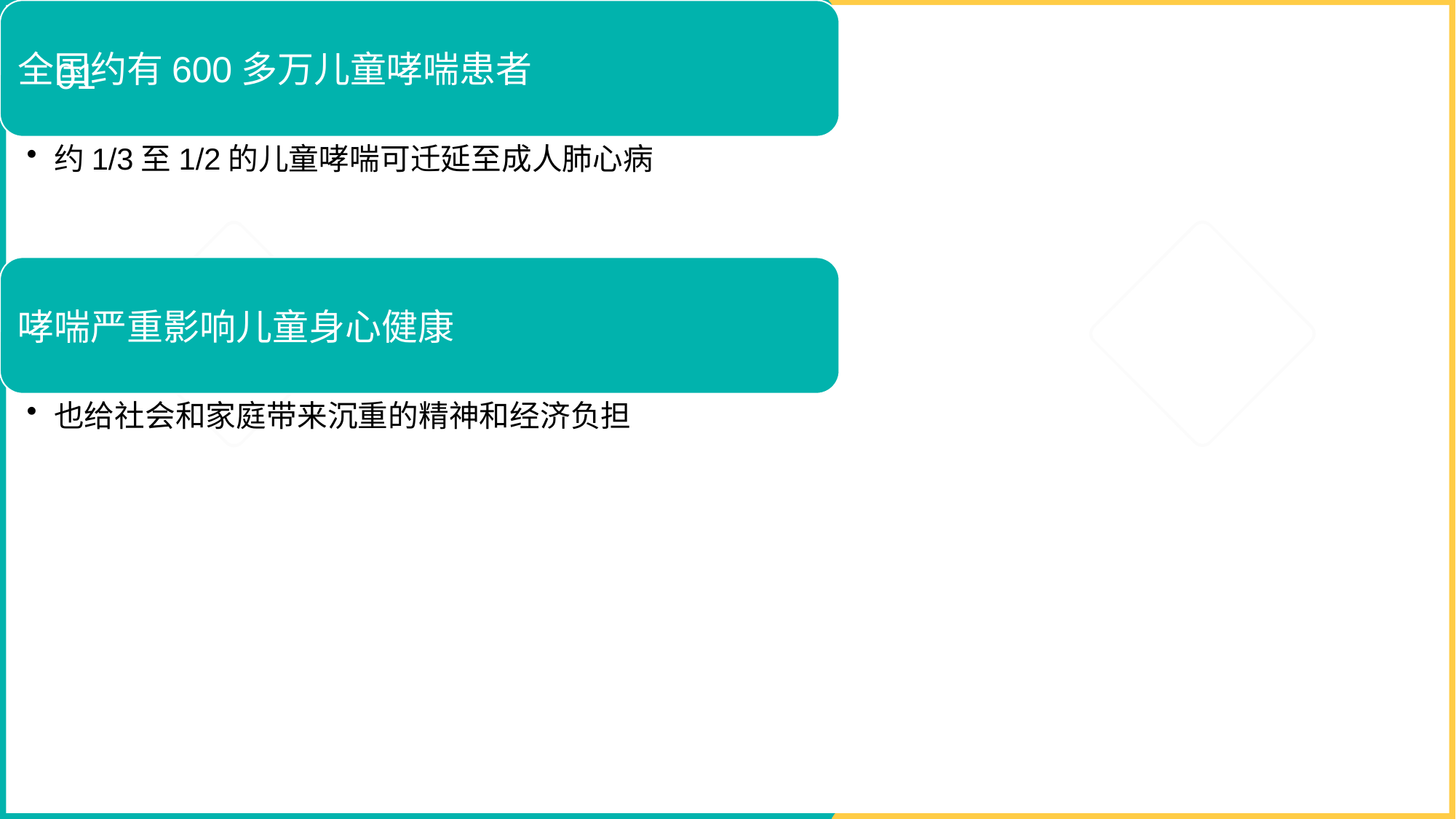

儿童哮喘患病率逐渐升高
01
全国约有600多万儿童哮喘患者
约1/3至1/2的儿童哮喘可迁延至成人肺心病
哮喘严重影响儿童身心健康
也给社会和家庭带来沉重的精神和经济负担